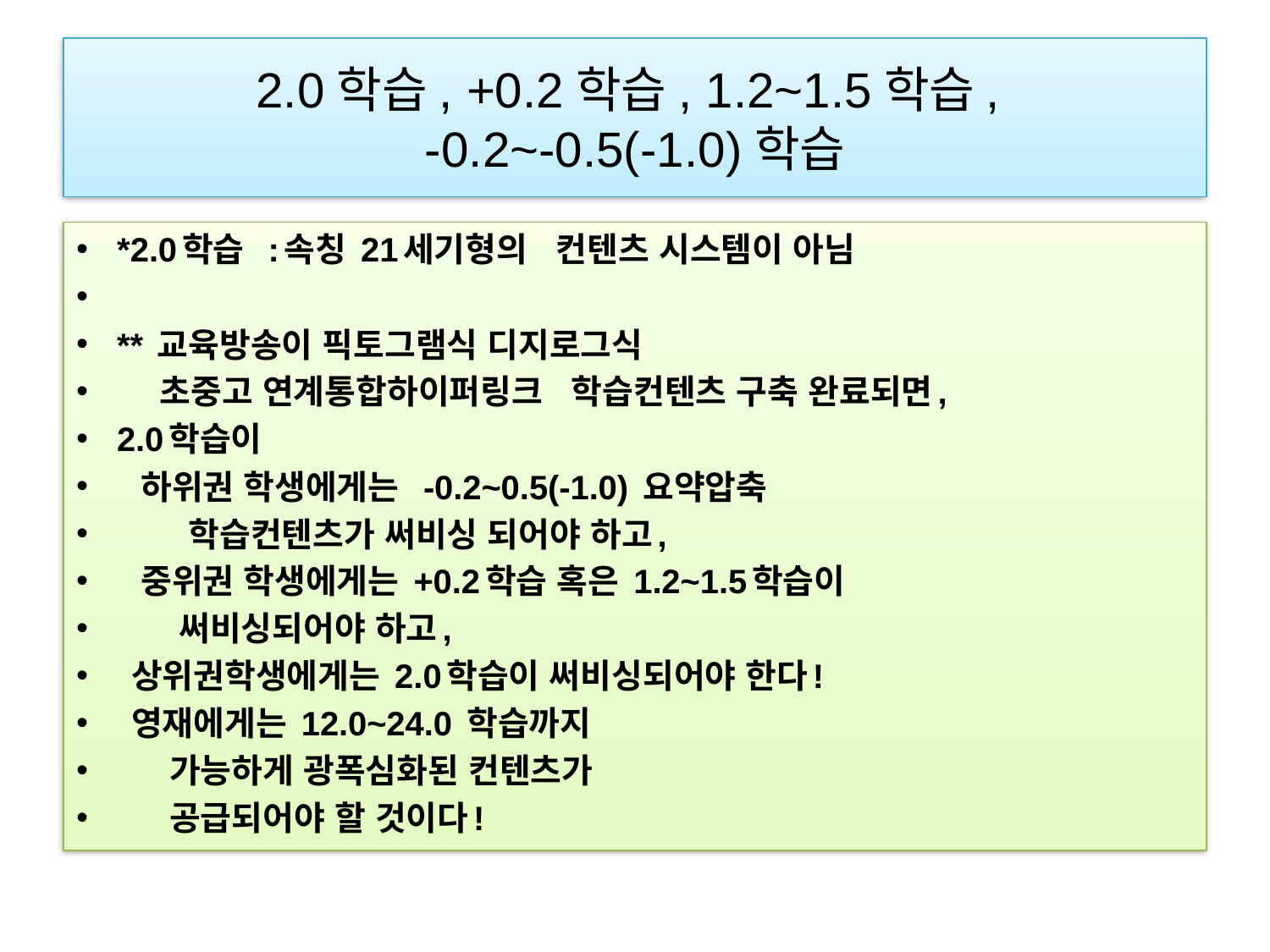

# 2.0학습, +0.2학습, 1.2~1.5학습, -0.2~-0.5(-1.0)학습
*2.0학습  :속칭 21세기형의   컨텐츠 시스템이 아님

** 교육방송이 픽토그램식 디지로그식
    초중고 연계통합하이퍼링크   학습컨텐츠 구축 완료되면,
2.0학습이
  하위권 학생에게는  -0.2~0.5(-1.0) 요약압축
       학습컨텐츠가 써비싱 되어야 하고,
  중위권 학생에게는 +0.2학습 혹은 1.2~1.5학습이
      써비싱되어야 하고,
 상위권학생에게는 2.0학습이 써비싱되어야 한다!
 영재에게는 12.0~24.0 학습까지
     가능하게 광폭심화된 컨텐츠가
     공급되어야 할 것이다!